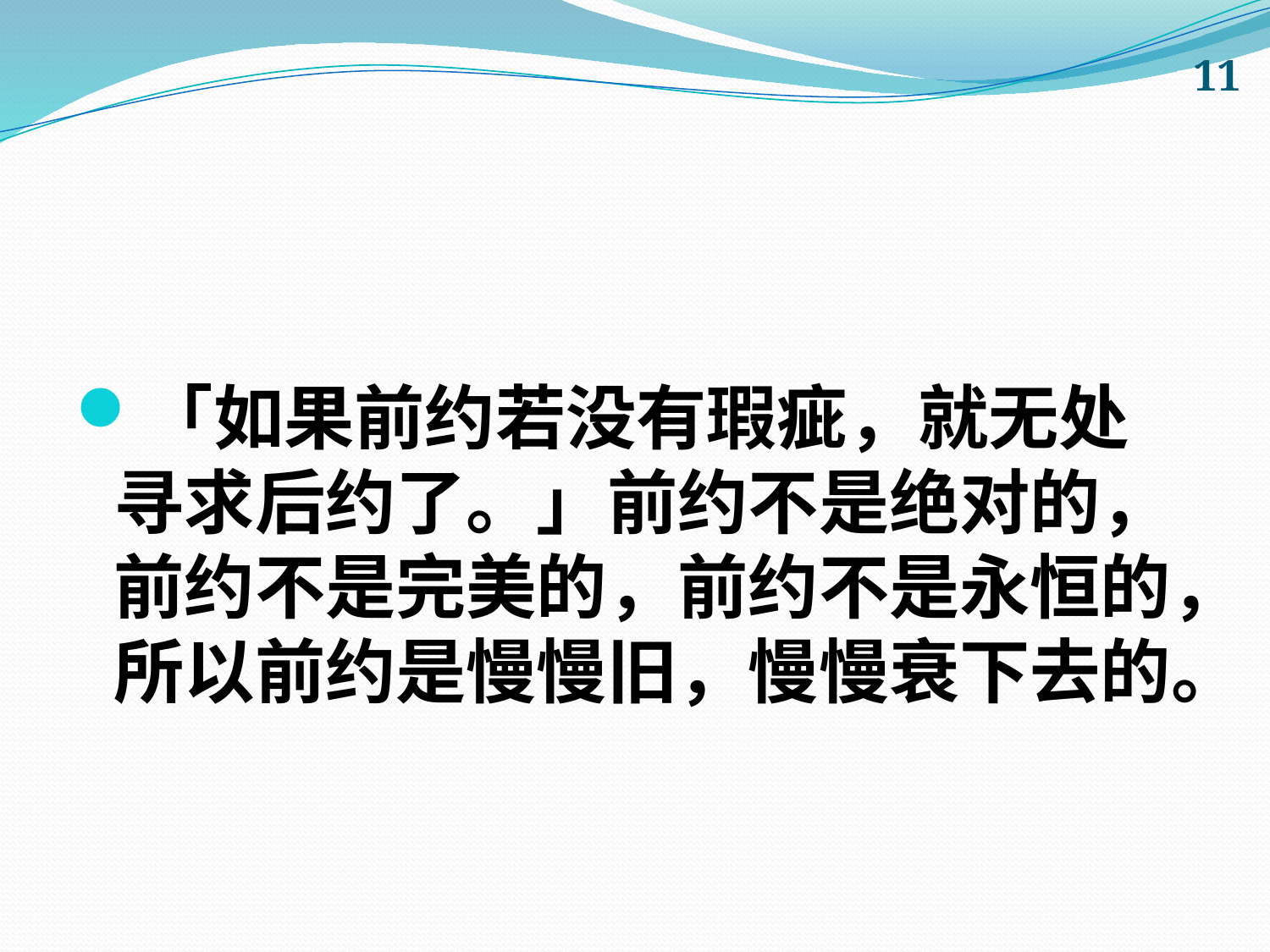

11
#

「如果前约若没有瑕疵，就无处寻求后约了。」前约不是绝对的，前约不是完美的，前约不是永恒的，所以前约是慢慢旧，慢慢衰下去的。